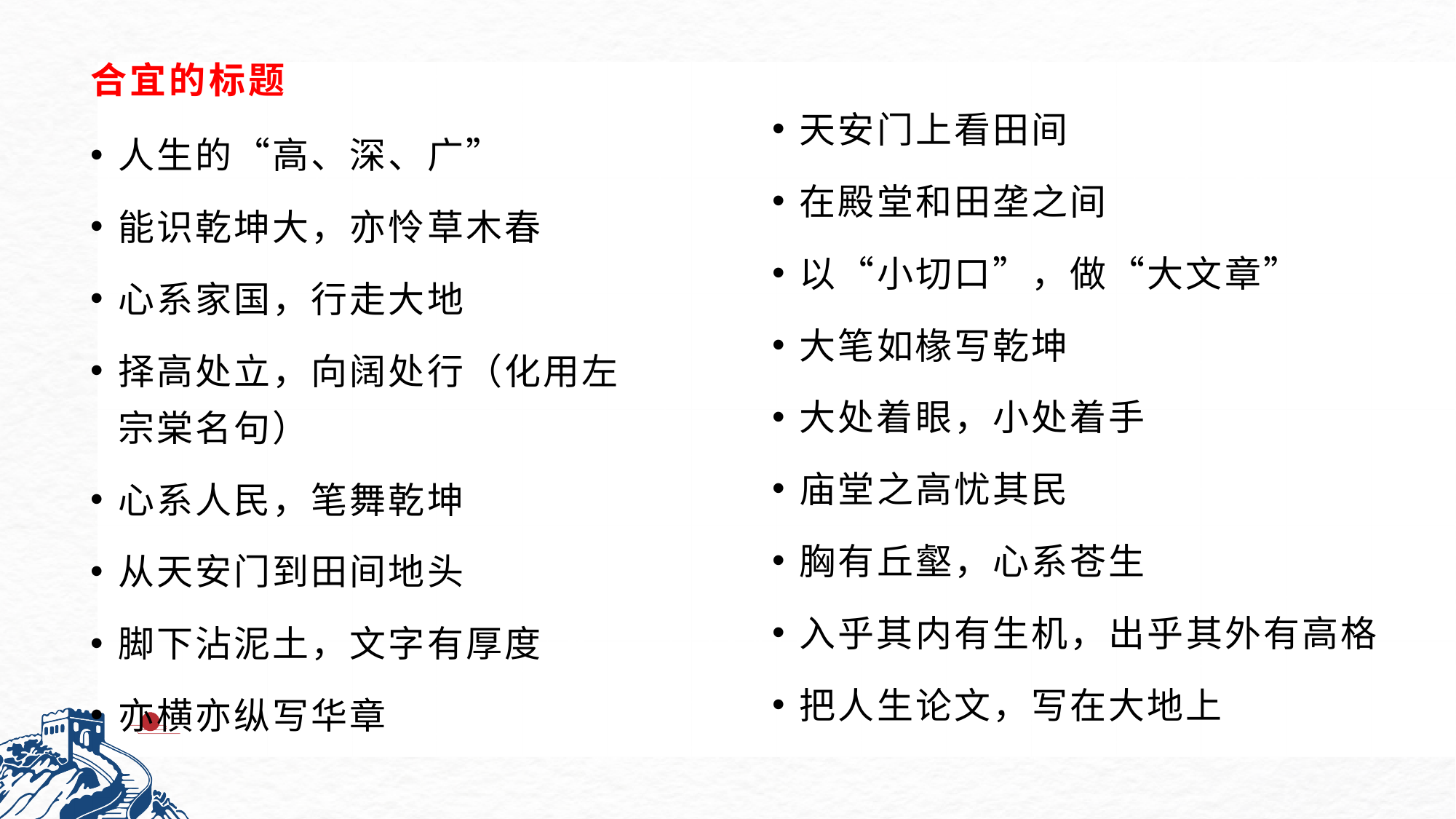

# 合宜的标题
天安门上看田间
在殿堂和田垄之间
以“小切口”，做“大文章”
大笔如椽写乾坤
大处着眼，小处着手
庙堂之高忧其民
胸有丘壑，心系苍生
入乎其内有生机，出乎其外有高格
把人生论文，写在大地上
人生的“高、深、广”
能识乾坤大，亦怜草木春
心系家国，行走大地
择高处立，向阔处行（化用左宗棠名句）
心系人民，笔舞乾坤
从天安门到田间地头
脚下沾泥土，文字有厚度
亦横亦纵写华章